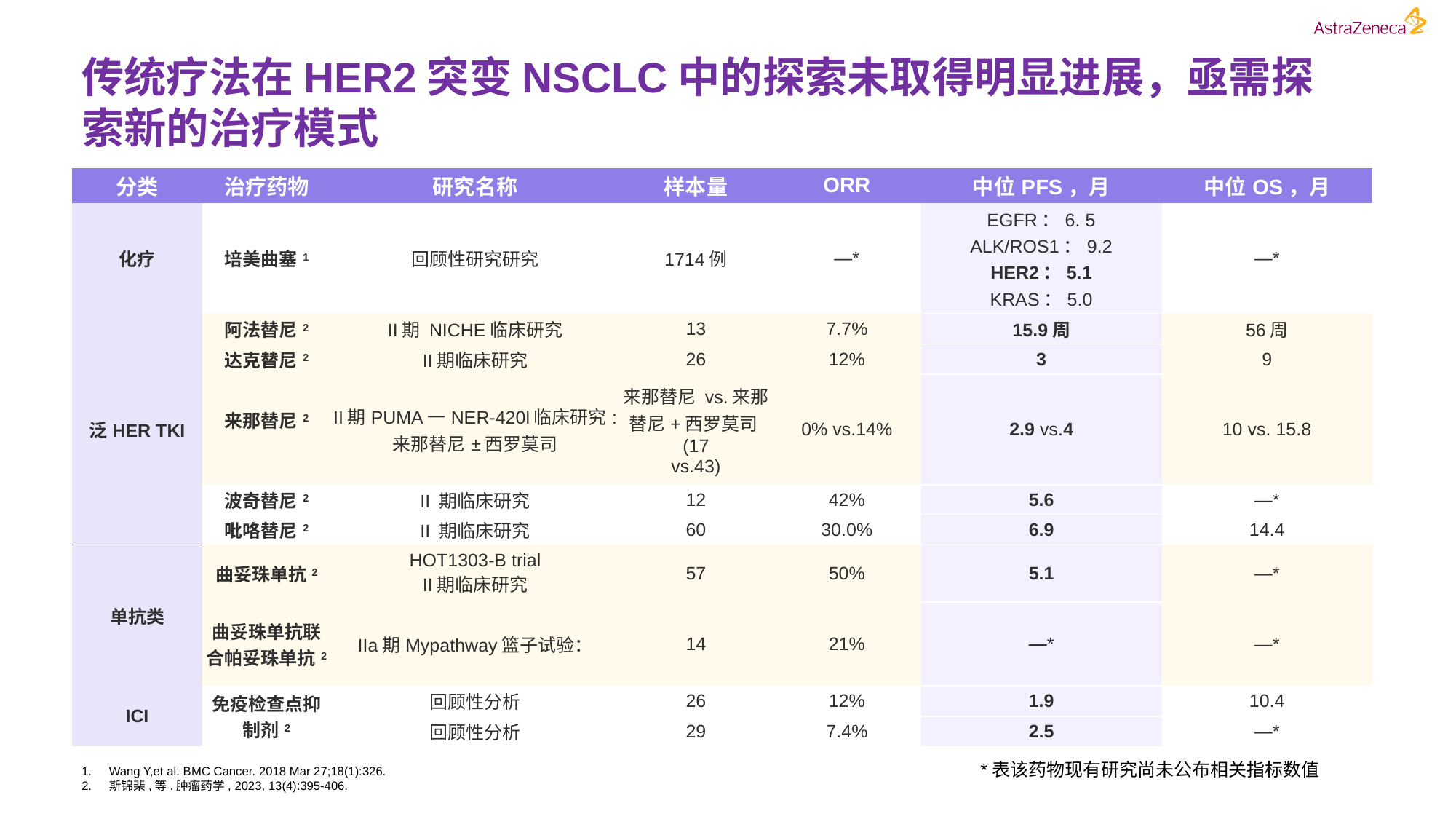

传统疗法在HER2突变NSCLC中的探索未取得明显进展，亟需探索新的治疗模式
| 分类 | 治疗药物 | 研究名称 | 样本量 | ORR | 中位PFS，月 | 中位OS，月 |
| --- | --- | --- | --- | --- | --- | --- |
| 化疗 | 培美曲塞1 | 回顾性研究研究 | 1714例 | —\* | EGFR：6. 5 ALK/ROS1：9.2 HER2：5.1 KRAS：5.0 | —\* |
| 泛HER TKI | 阿法替尼2 | II期 NICHE临床研究 | 13 | 7.7% | 15.9周 | 56周 |
|  | 达克替尼2 | II期临床研究 | 26 | 12% | 3 | 9 |
|  | 来那替尼2 | II期PUMA一NER-420l临床研究: 来那替尼±西罗莫司 | 来那替尼 vs.来那替尼+西罗莫司(17 vs.43) | 0% vs.14% | 2.9 vs.4 | 10 vs. 15.8 |
|  | 波奇替尼2 | II 期临床研究 | 12 | 42% | 5.6 | —\* |
|  | 吡咯替尼2 | II 期临床研究 | 60 | 30.0% | 6.9 | 14.4 |
| 单抗类 | 曲妥珠单抗2 | HOT1303-B trial II期临床研究 | 57 | 50% | 5.1 | —\* |
|  | 曲妥珠单抗联合帕妥珠单抗2 | IIa期Mypathway篮子试验： | 14 | 21% | —\* | —\* |
| ICI | 免疫检查点抑制剂2 | 回顾性分析 | 26 | 12% | 1.9 | 10.4 |
|  |  | 回顾性分析 | 29 | 7.4% | 2.5 | —\* |
*表该药物现有研究尚未公布相关指标数值
Wang Y,et al. BMC Cancer. 2018 Mar 27;18(1):326.
斯锦棐,等.肿瘤药学, 2023, 13(4):395-406.